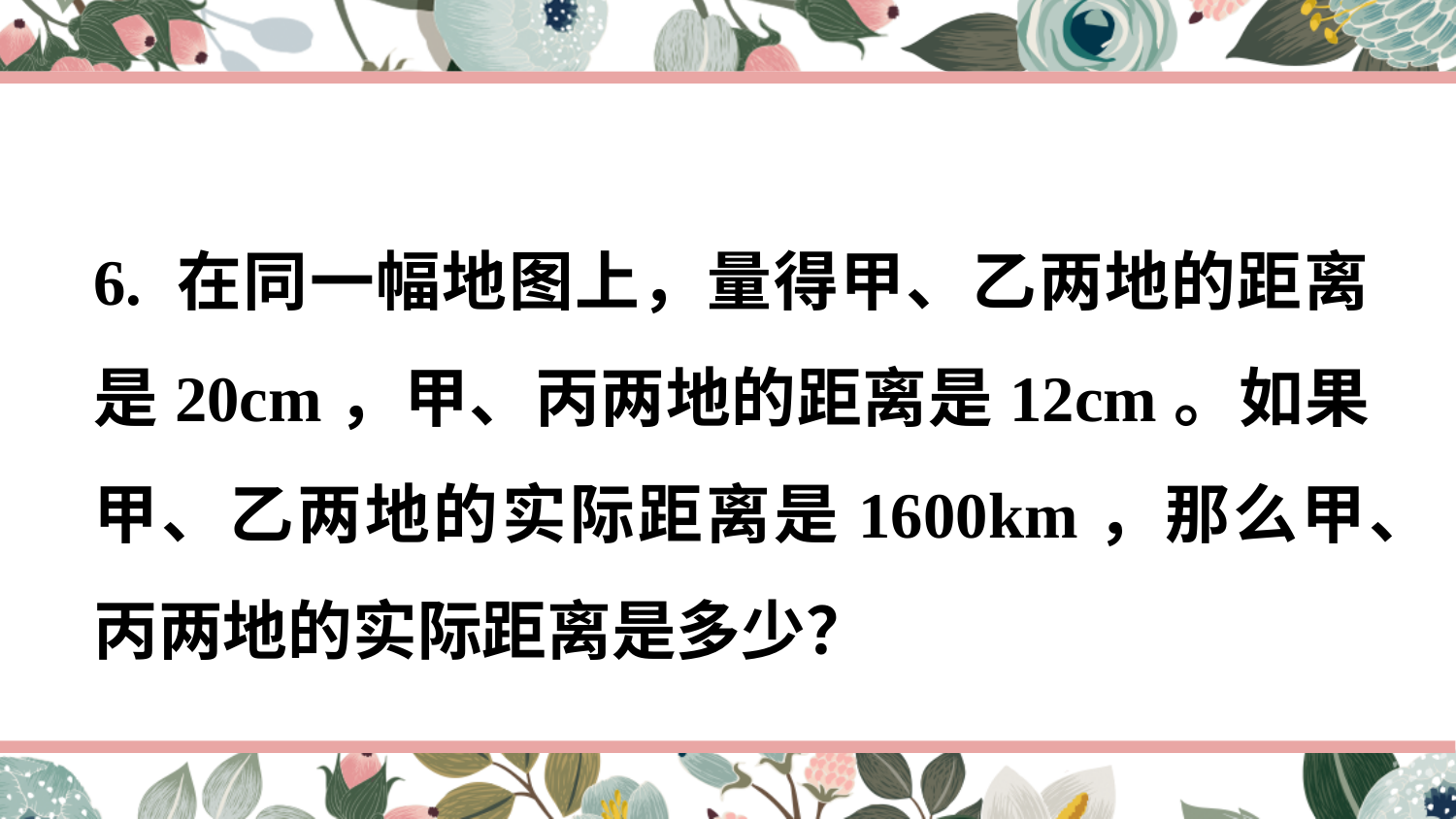

6. 在同一幅地图上，量得甲、乙两地的距离是20cm，甲、丙两地的距离是12cm。如果甲、乙两地的实际距离是1600km，那么甲、丙两地的实际距离是多少？